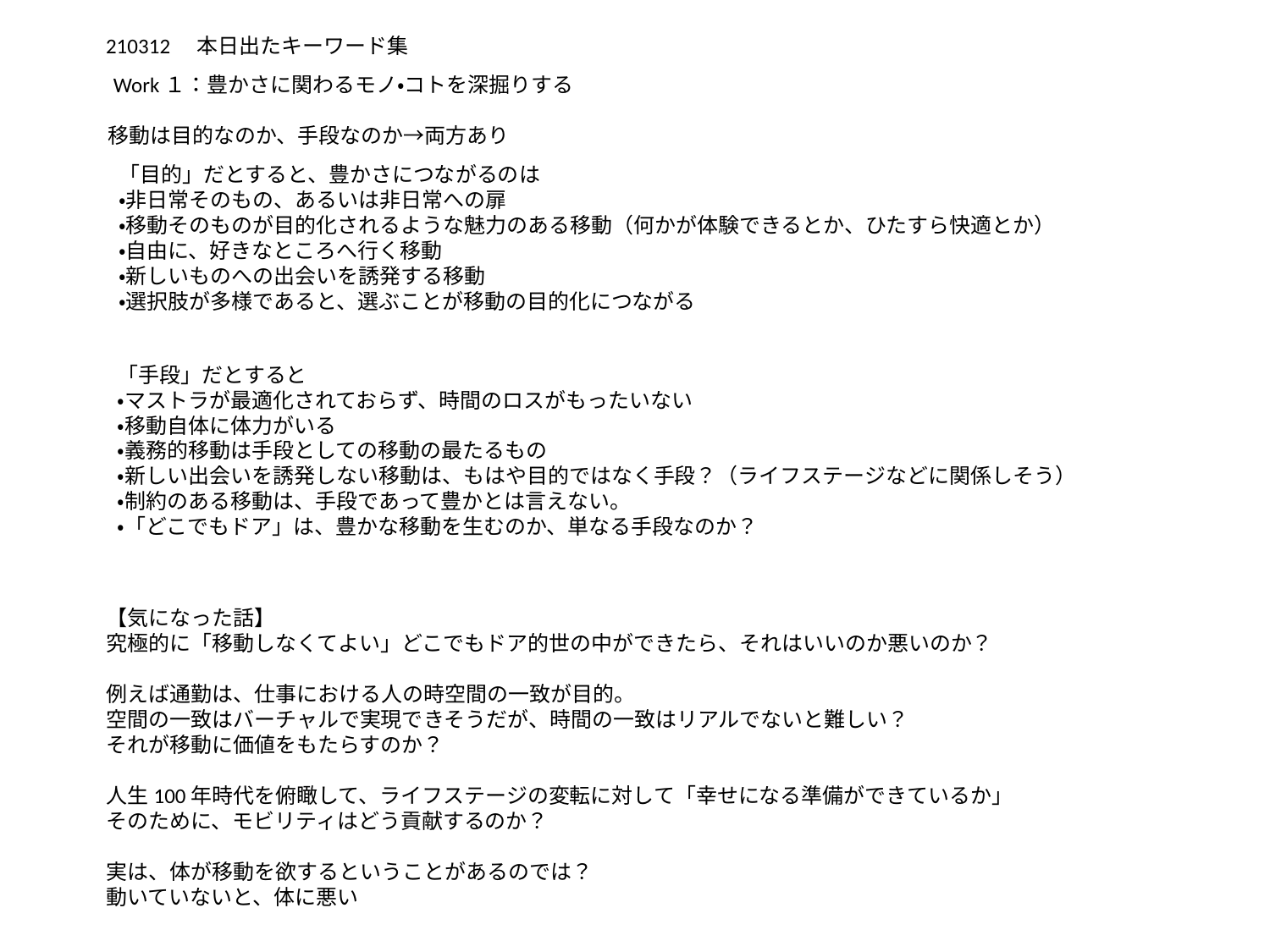

210312　本日出たキーワード集
Work１：豊かさに関わるモノ・コトを深掘りする
移動は目的なのか、手段なのか→両方あり
「目的」だとすると、豊かさにつながるのは
・非日常そのもの、あるいは非日常への扉
・移動そのものが目的化されるような魅力のある移動（何かが体験できるとか、ひたすら快適とか）
・自由に、好きなところへ行く移動
・新しいものへの出会いを誘発する移動
・選択肢が多様であると、選ぶことが移動の目的化につながる
「手段」だとすると
・マストラが最適化されておらず、時間のロスがもったいない
・移動自体に体力がいる
・義務的移動は手段としての移動の最たるもの
・新しい出会いを誘発しない移動は、もはや目的ではなく手段？（ライフステージなどに関係しそう）
・制約のある移動は、手段であって豊かとは言えない。
・「どこでもドア」は、豊かな移動を生むのか、単なる手段なのか？
【気になった話】
究極的に「移動しなくてよい」どこでもドア的世の中ができたら、それはいいのか悪いのか？

例えば通勤は、仕事における人の時空間の一致が目的。
空間の一致はバーチャルで実現できそうだが、時間の一致はリアルでないと難しい？
それが移動に価値をもたらすのか？

人生100年時代を俯瞰して、ライフステージの変転に対して「幸せになる準備ができているか」
そのために、モビリティはどう貢献するのか？

実は、体が移動を欲するということがあるのでは？
動いていないと、体に悪い